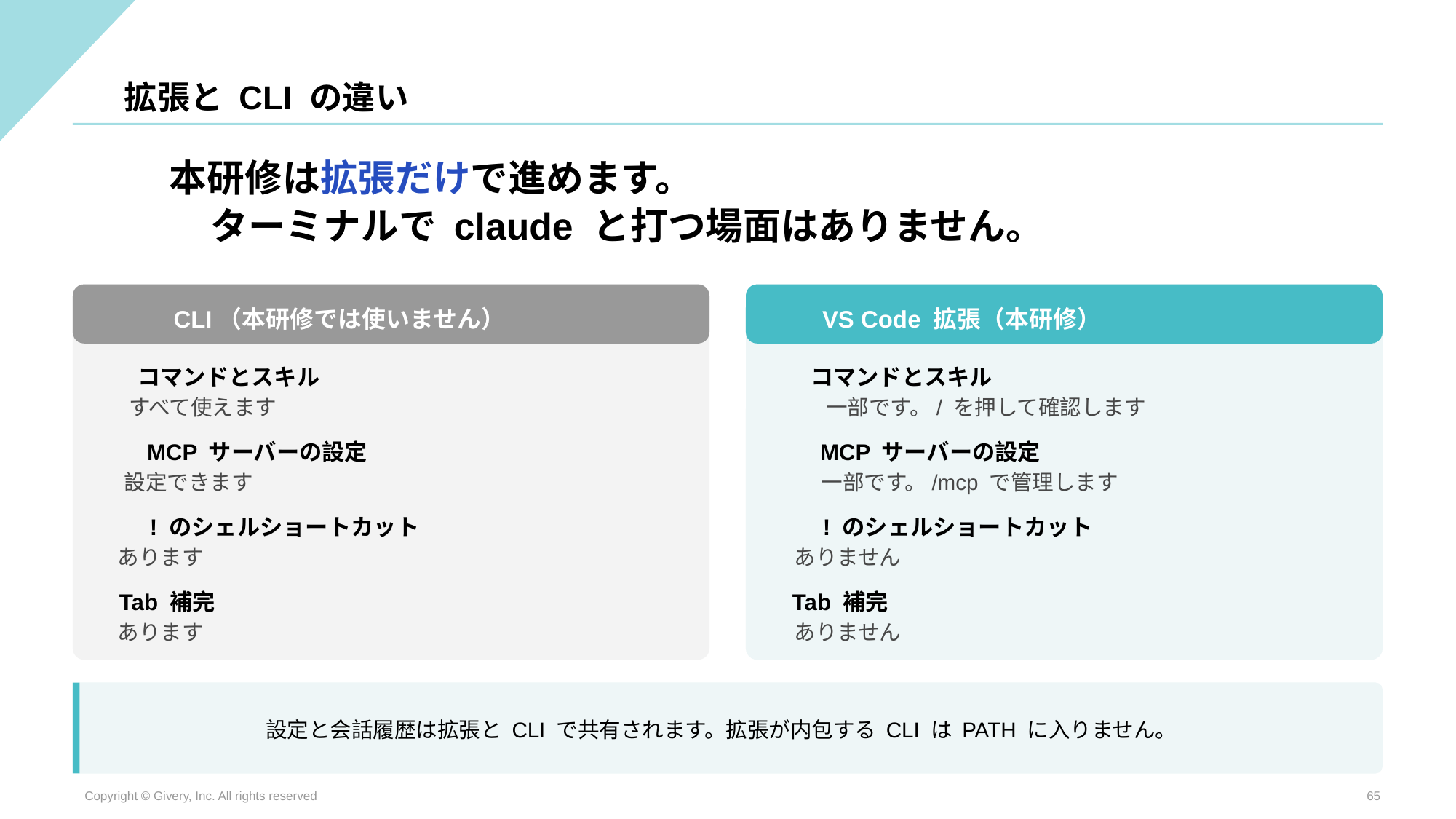

拡張と CLI の違い

本研修は拡張だけで進めます。
ターミナルで claude と打つ場面はありません。

CLI（本研修では使いません）
VS Code 拡張（本研修）
コマンドとスキル
コマンドとスキル
すべて使えます
一部です。/ を押して確認します
MCP サーバーの設定
MCP サーバーの設定
設定できます
一部です。/mcp で管理します
! のシェルショートカット
! のシェルショートカット
あります
ありません
Tab 補完
Tab 補完
あります
ありません

設定と会話履歴は拡張と CLI で共有されます。拡張が内包する CLI は PATH に入りません。
Copyright © Givery, Inc. All rights reserved
65